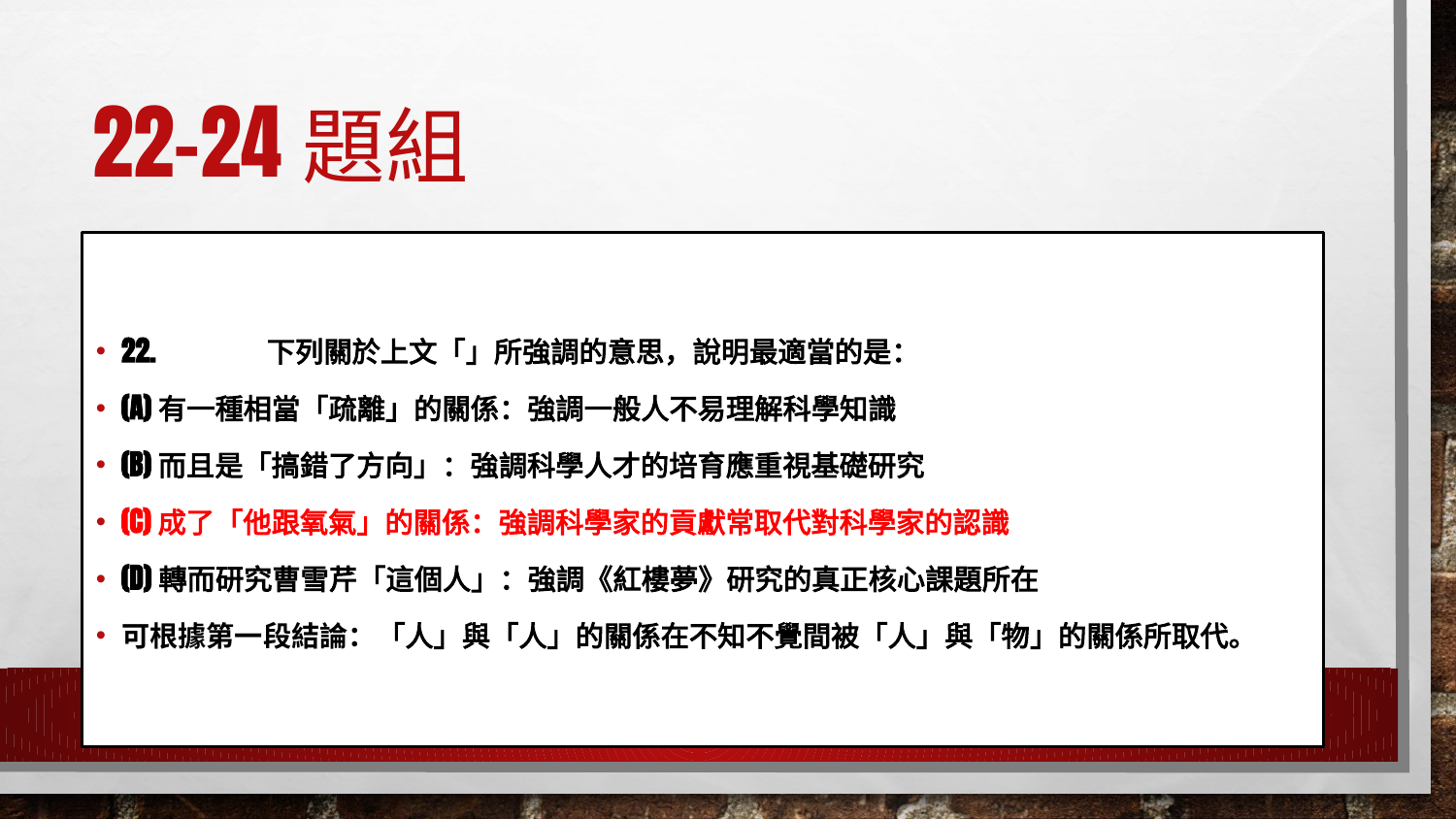

# 22-24題組
22.	下列關於上文「」所強調的意思，說明最適當的是：
(A)有一種相當「疏離」的關係：強調一般人不易理解科學知識
(B)而且是「搞錯了方向」：強調科學人才的培育應重視基礎研究
(C)成了「他跟氧氣」的關係：強調科學家的貢獻常取代對科學家的認識
(D)轉而研究曹雪芹「這個人」：強調《紅樓夢》研究的真正核心課題所在
可根據第一段結論：「人」與「人」的關係在不知不覺間被「人」與「物」的關係所取代。